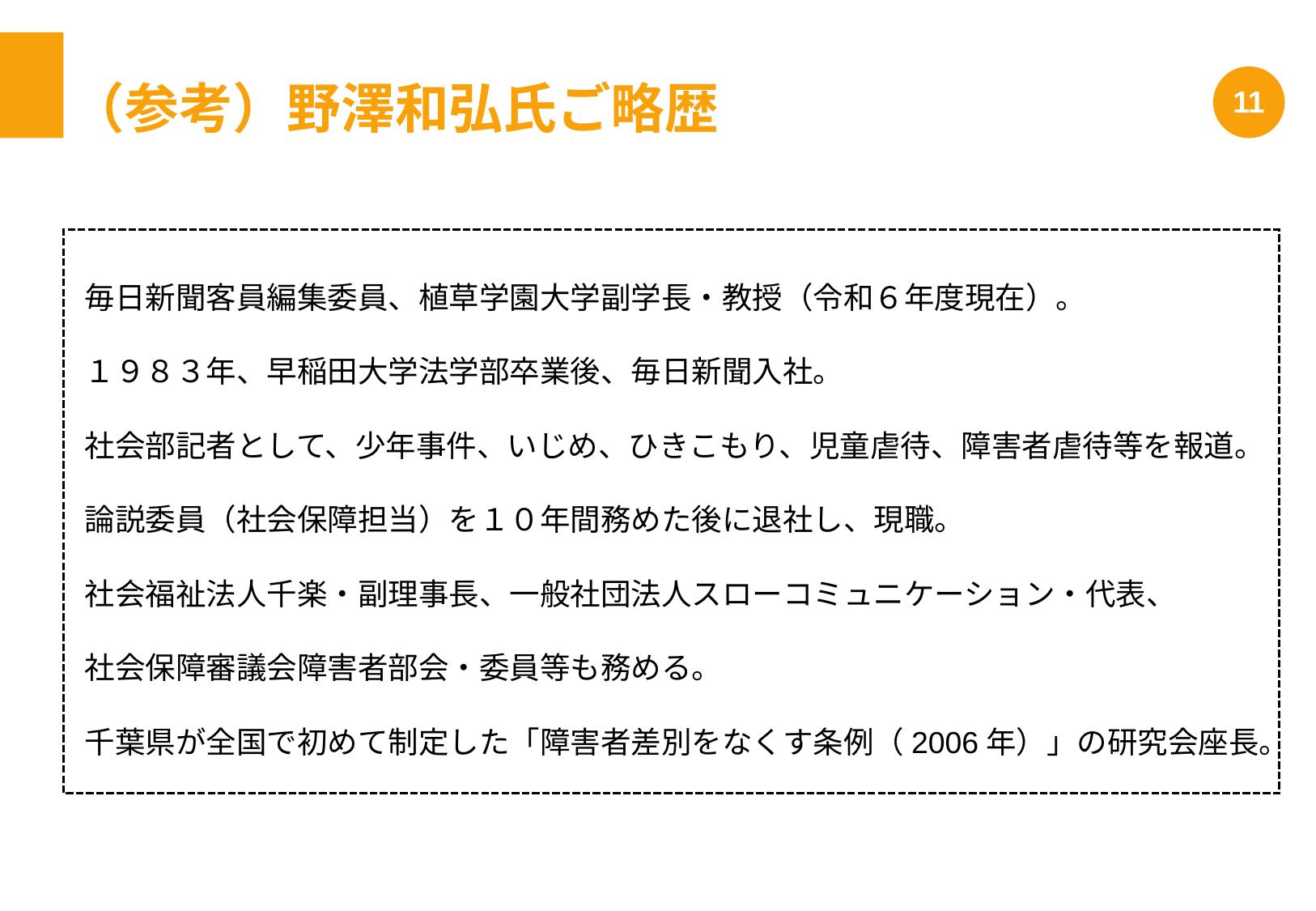

（参考）野澤和弘氏ご略歴
11

毎日新聞客員編集委員、植草学園大学副学長・教授（令和６年度現在）。
１９８３年、早稲田大学法学部卒業後、毎日新聞入社。
社会部記者として、少年事件、いじめ、ひきこもり、児童虐待、障害者虐待等を報道。
論説委員（社会保障担当）を１０年間務めた後に退社し、現職。
社会福祉法人千楽・副理事長、一般社団法人スローコミュニケーション・代表、
社会保障審議会障害者部会・委員等も務める。
千葉県が全国で初めて制定した「障害者差別をなくす条例（2006年）」の研究会座長。